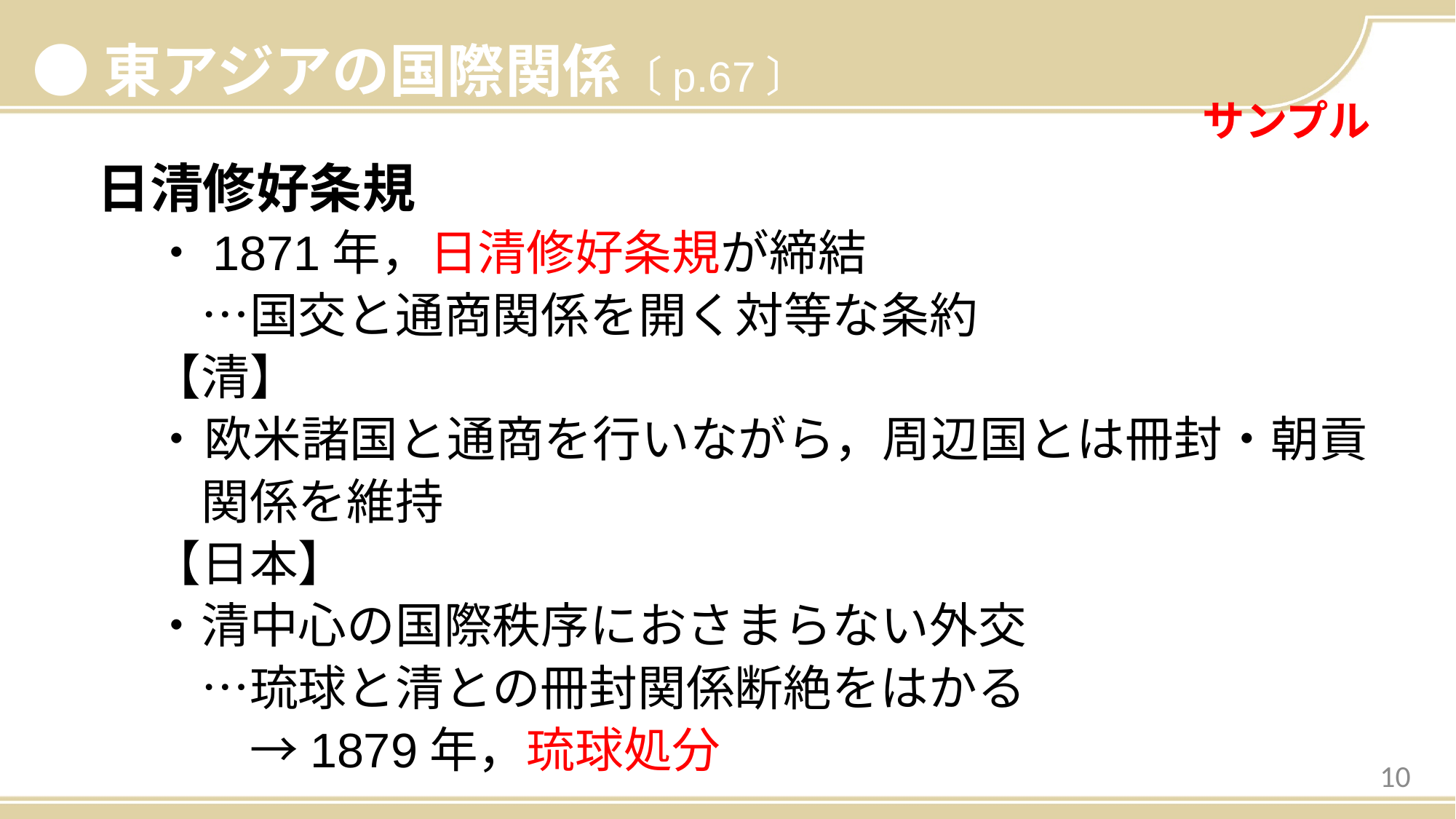

●東アジアの国際関係〔p.67〕
日清修好条規
・1871年，日清修好条規が締結
　…国交と通商関係を開く対等な条約
【清】
・	欧米諸国と通商を行いながら，周辺国とは冊封・朝貢
　関係を維持
【日本】
・清中心の国際秩序におさまらない外交
　…琉球と清との冊封関係断絶をはかる
　　→1879年，琉球処分